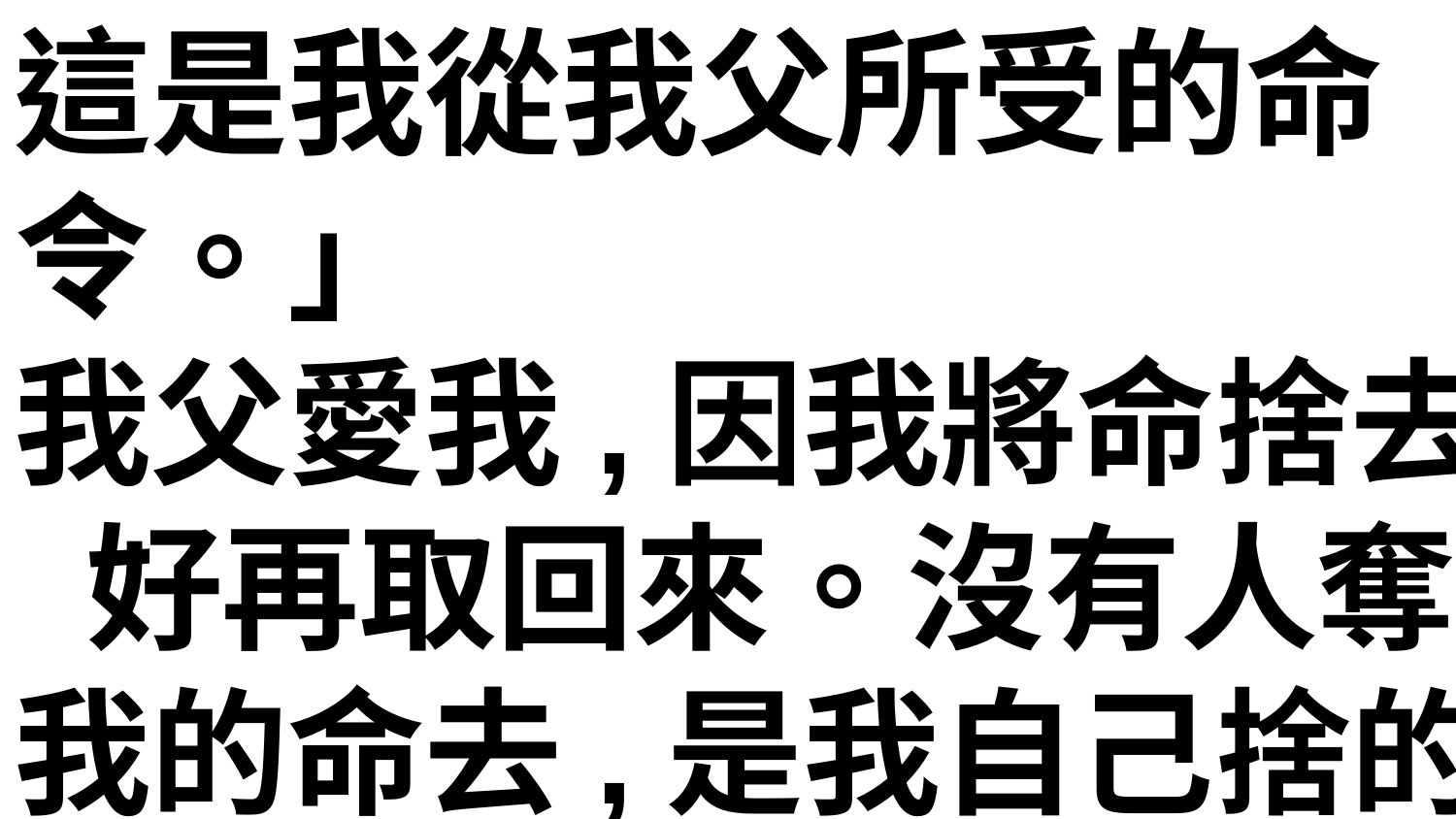

這是我從我父所受的命令。」
我父愛我,因我將命捨去, 好再取回來。沒有人奪我的命去,是我自己捨的。